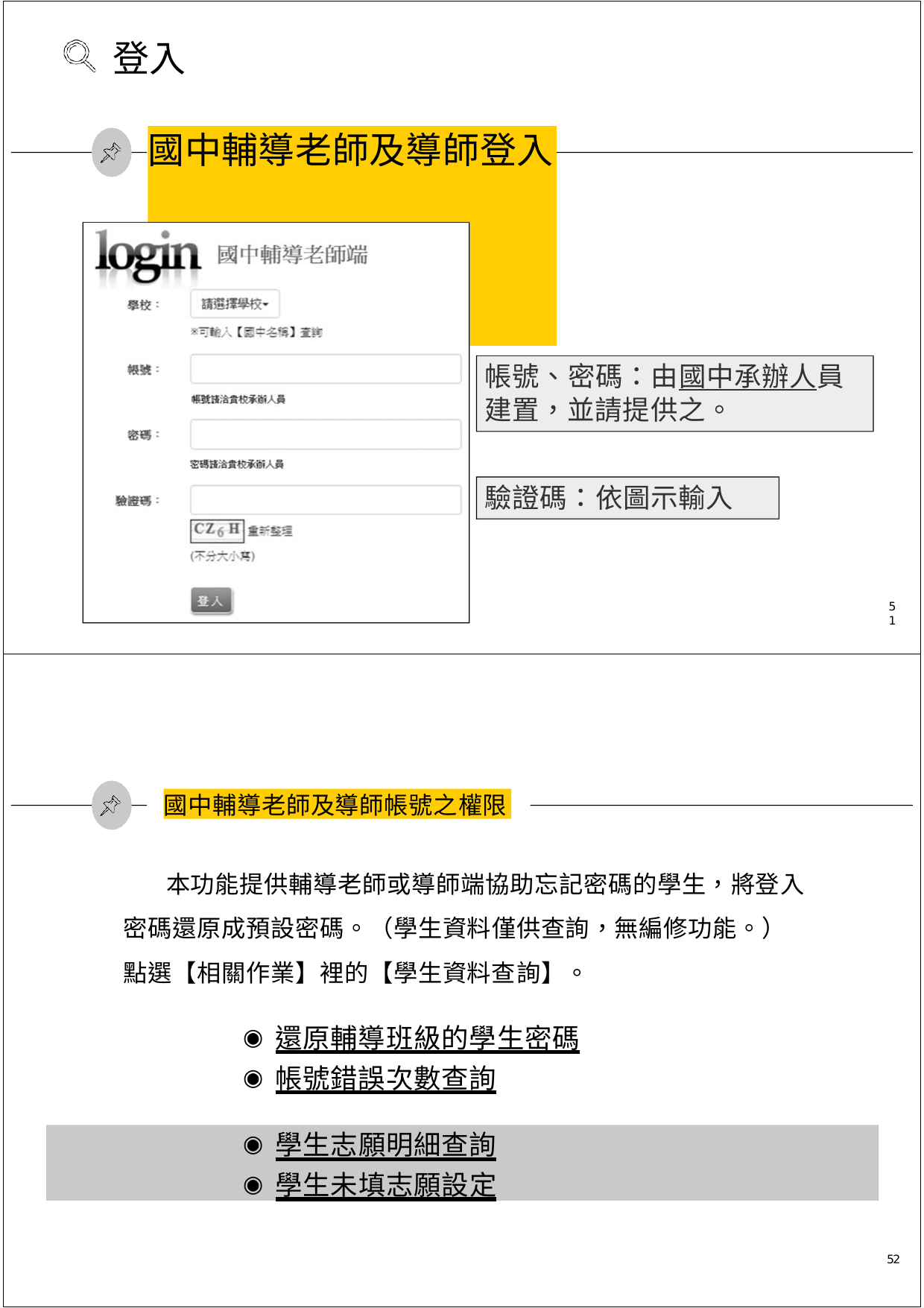

登入

# 國中輔導老師及導師登入

帳號、密碼：由國中承辦人員 建置，並請提供之。

驗證碼：依圖示輸入
51

國中輔導老師及導師帳號之權限

本功能提供輔導老師或導師端協助忘記密碼的學生，將登入 密碼還原成預設密碼。（學生資料僅供查詢，無編修功能。）  點選【相關作業】裡的【學生資料查詢】。

還原輔導班級的學生密碼
帳號錯誤次數查詢
學生志願明細查詢
學生未填志願設定
52